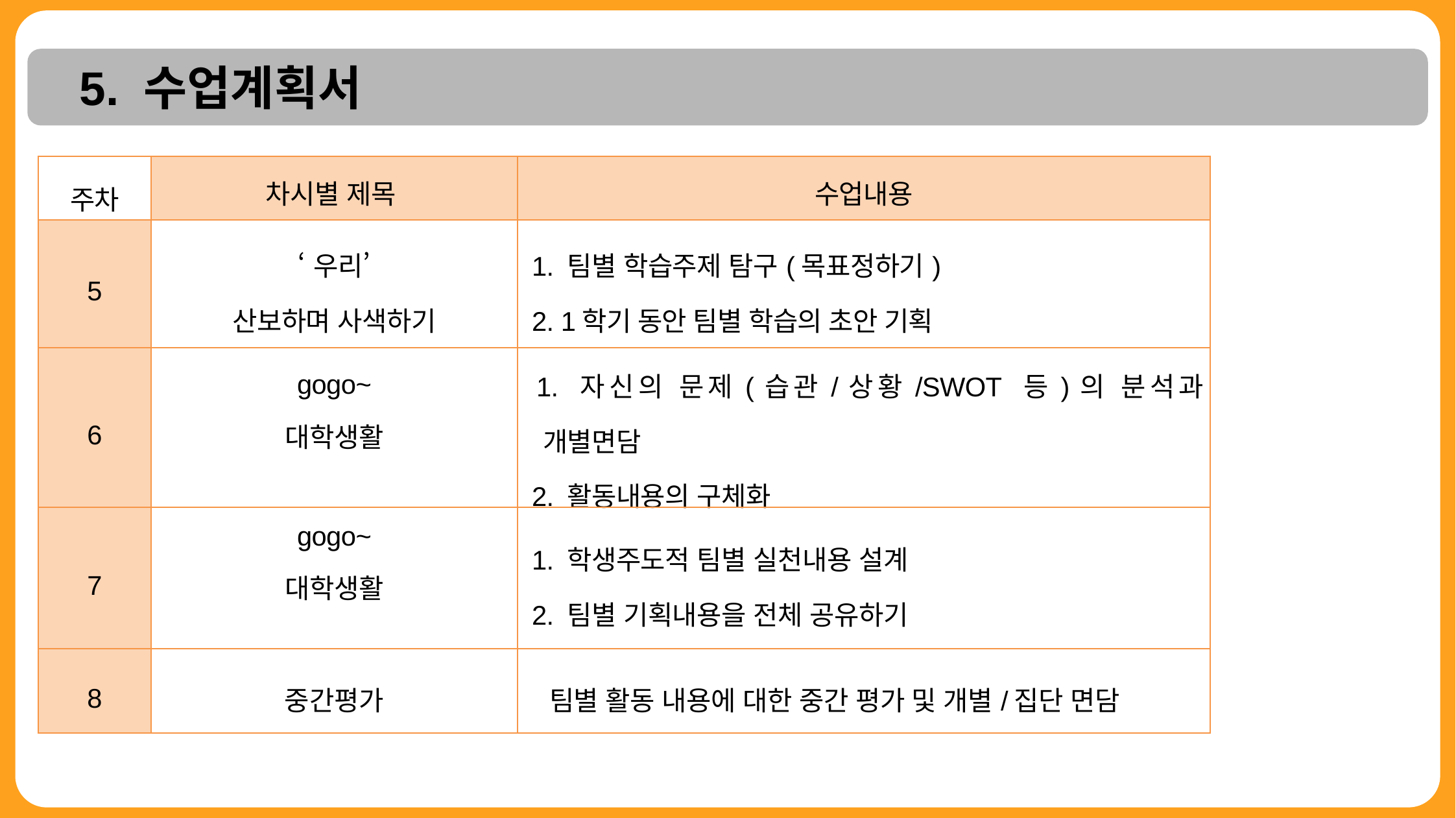

5. 수업계획서
| 주차 | 차시별 제목 | 수업내용 |
| --- | --- | --- |
| 5 | ‘우리’ 산보하며 사색하기 | 1. 팀별 학습주제 탐구(목표정하기) 2. 1학기 동안 팀별 학습의 초안 기획 |
| 6 | gogo~ 대학생활 | 1. 자신의 문제(습관/상황/SWOT 등)의 분석과 개별면담 2. 활동내용의 구체화 |
| 7 | gogo~ 대학생활 | 1. 학생주도적 팀별 실천내용 설계 2. 팀별 기획내용을 전체 공유하기 |
| 8 | 중간평가 | 팀별 활동 내용에 대한 중간 평가 및 개별/집단 면담 |